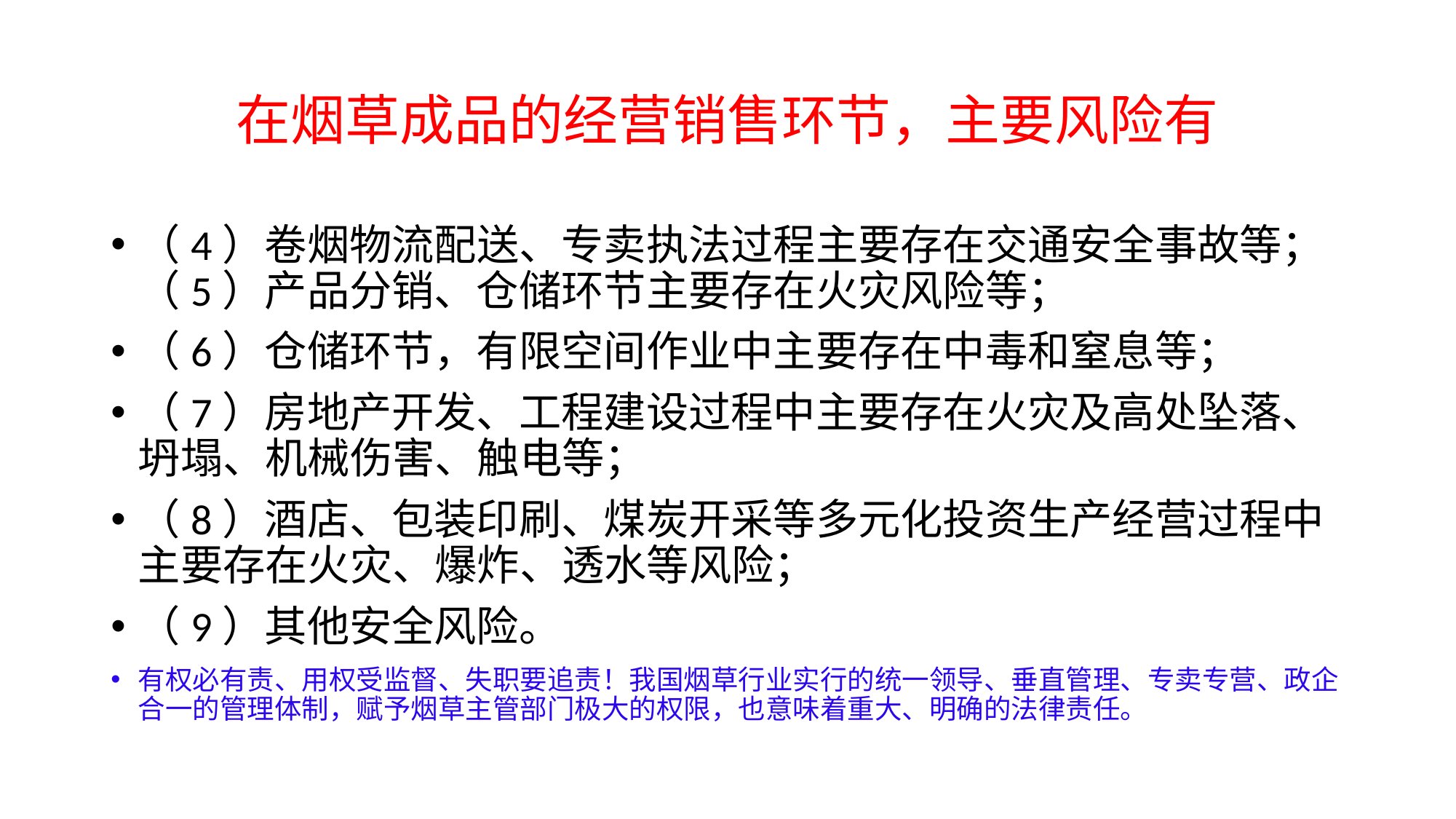

# 在烟草成品的经营销售环节，主要风险有
（4）卷烟物流配送、专卖执法过程主要存在交通安全事故等；（5）产品分销、仓储环节主要存在火灾风险等；
（6）仓储环节，有限空间作业中主要存在中毒和窒息等；
（7）房地产开发、工程建设过程中主要存在火灾及高处坠落、坍塌、机械伤害、触电等；
（8）酒店、包装印刷、煤炭开采等多元化投资生产经营过程中主要存在火灾、爆炸、透水等风险；
（9）其他安全风险。
有权必有责、用权受监督、失职要追责！我国烟草行业实行的统一领导、垂直管理、专卖专营、政企合一的管理体制，赋予烟草主管部门极大的权限，也意味着重大、明确的法律责任。

5